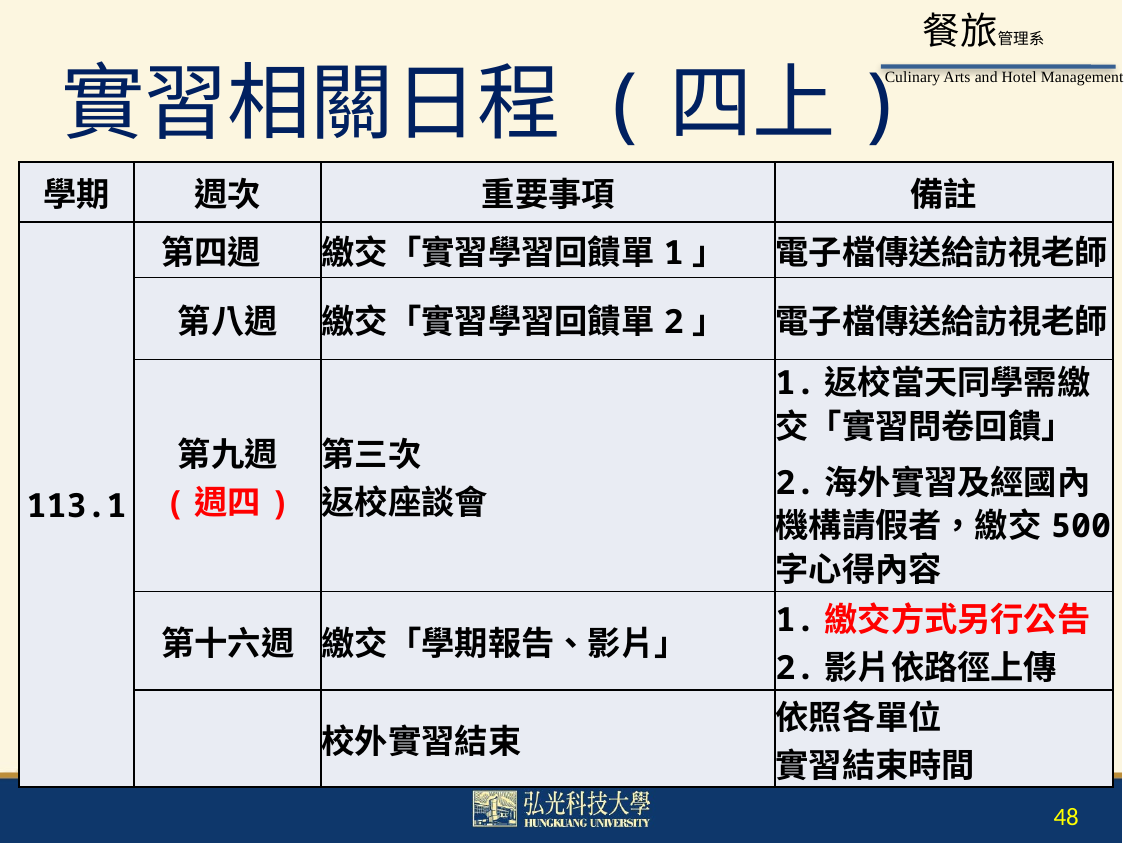

實習相關日程 (四上)
| 學期 | 週次 | 重要事項 | 備註 |
| --- | --- | --- | --- |
| 113.1 | 第四週 | 繳交「實習學習回饋單1」 | 電子檔傳送給訪視老師 |
|  | 第八週 | 繳交「實習學習回饋單2」 | 電子檔傳送給訪視老師 |
|  | 第九週 (週四) | 第三次 返校座談會 | 1.返校當天同學需繳交「實習問卷回饋」 2.海外實習及經國內機構請假者，繳交500字心得內容 |
|  | 第十六週 | 繳交「學期報告、影片」 | 1.繳交方式另行公告 2.影片依路徑上傳 |
|  |  | 校外實習結束 | 依照各單位 實習結束時間 |
48